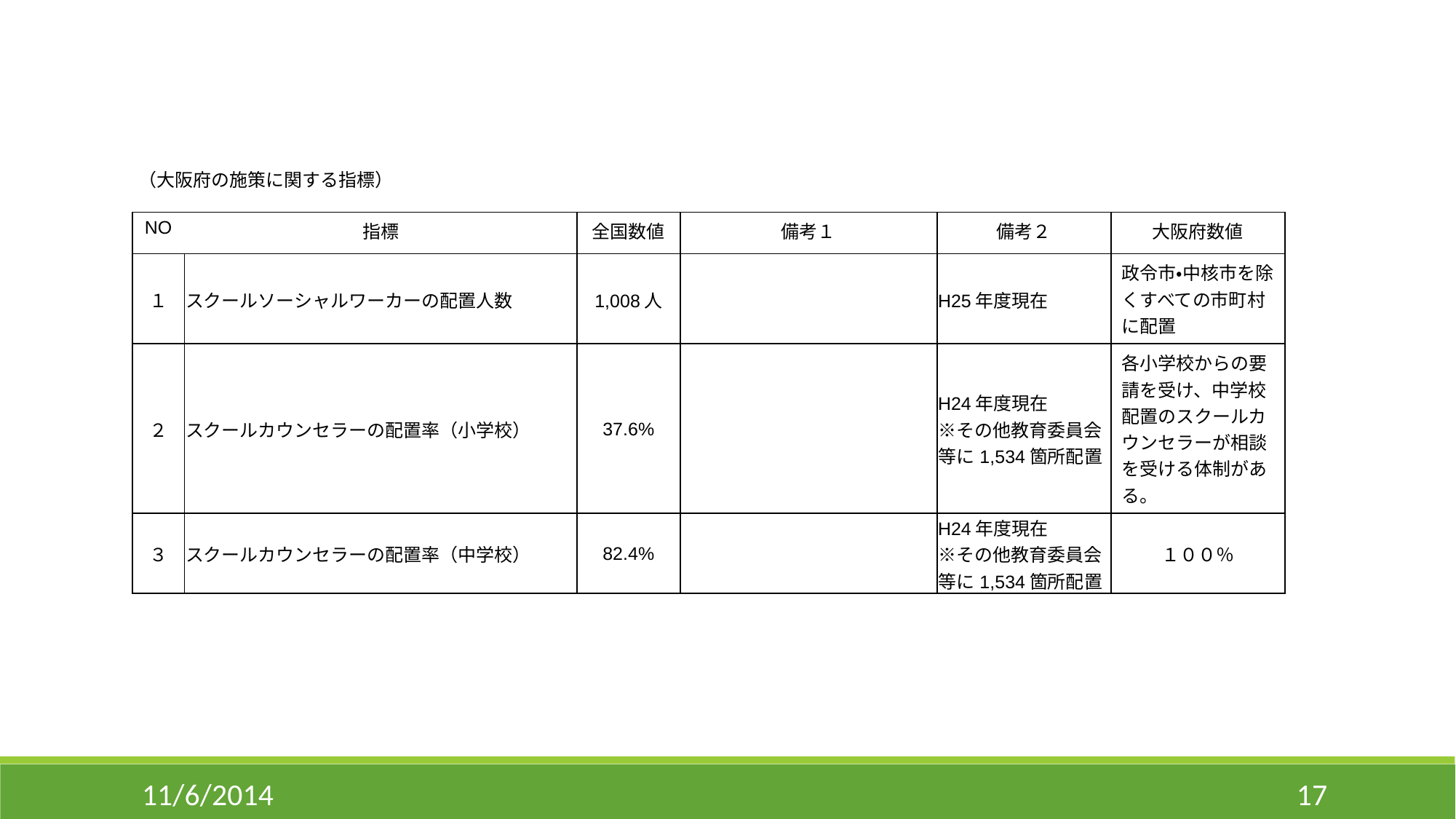

（大阪府の施策に関する指標）
| NO | 指標 | 全国数値 | 備考１ | 備考２ | 大阪府数値 |
| --- | --- | --- | --- | --- | --- |
| １ | スクールソーシャルワーカーの配置人数 | 1,008人 |  | H25年度現在 | 政令市・中核市を除くすべての市町村に配置 |
| ２ | スクールカウンセラーの配置率（小学校） | 37.6% |  | H24年度現在 ※その他教育委員会等に1,534箇所配置 | 各小学校からの要請を受け、中学校配置のスクールカウンセラーが相談を受ける体制がある。 |
| ３ | スクールカウンセラーの配置率（中学校） | 82.4% |  | H24年度現在 ※その他教育委員会等に1,534箇所配置 | １００％ |
11/6/2014
17